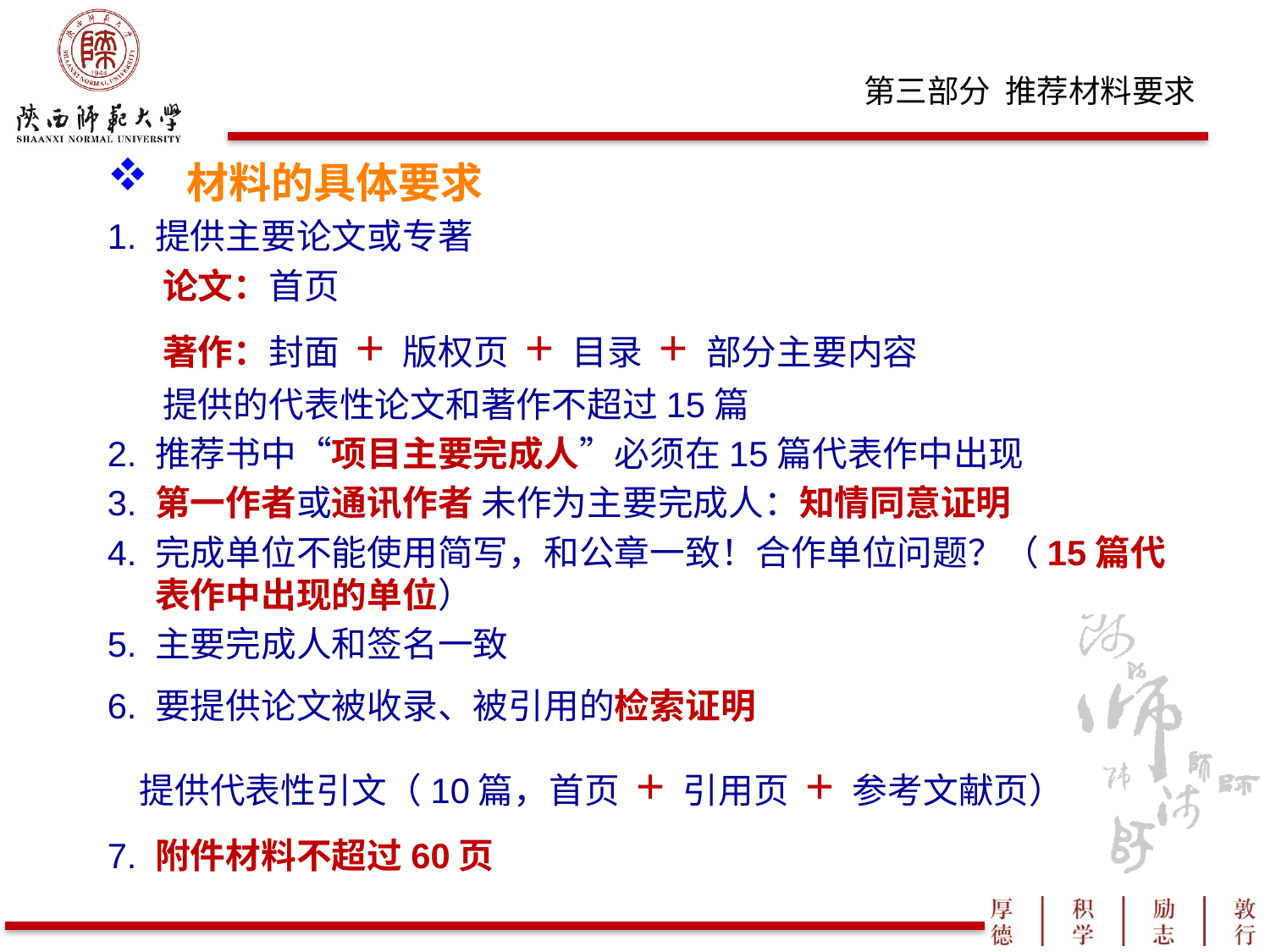

材料的具体要求
1. 提供主要论文或专著
      论文：首页
      著作：封面 + 版权页 + 目录 + 部分主要内容
      提供的代表性论文和著作不超过15篇
2. 推荐书中“项目主要完成人”必须在15篇代表作中出现
3. 第一作者或通讯作者 未作为主要完成人：知情同意证明
4. 完成单位不能使用简写，和公章一致！合作单位问题？（15篇代表作中出现的单位）
5. 主要完成人和签名一致
6. 要提供论文被收录、被引用的检索证明
   提供代表性引文（10篇，首页 + 引用页 + 参考文献页）
7. 附件材料不超过60页